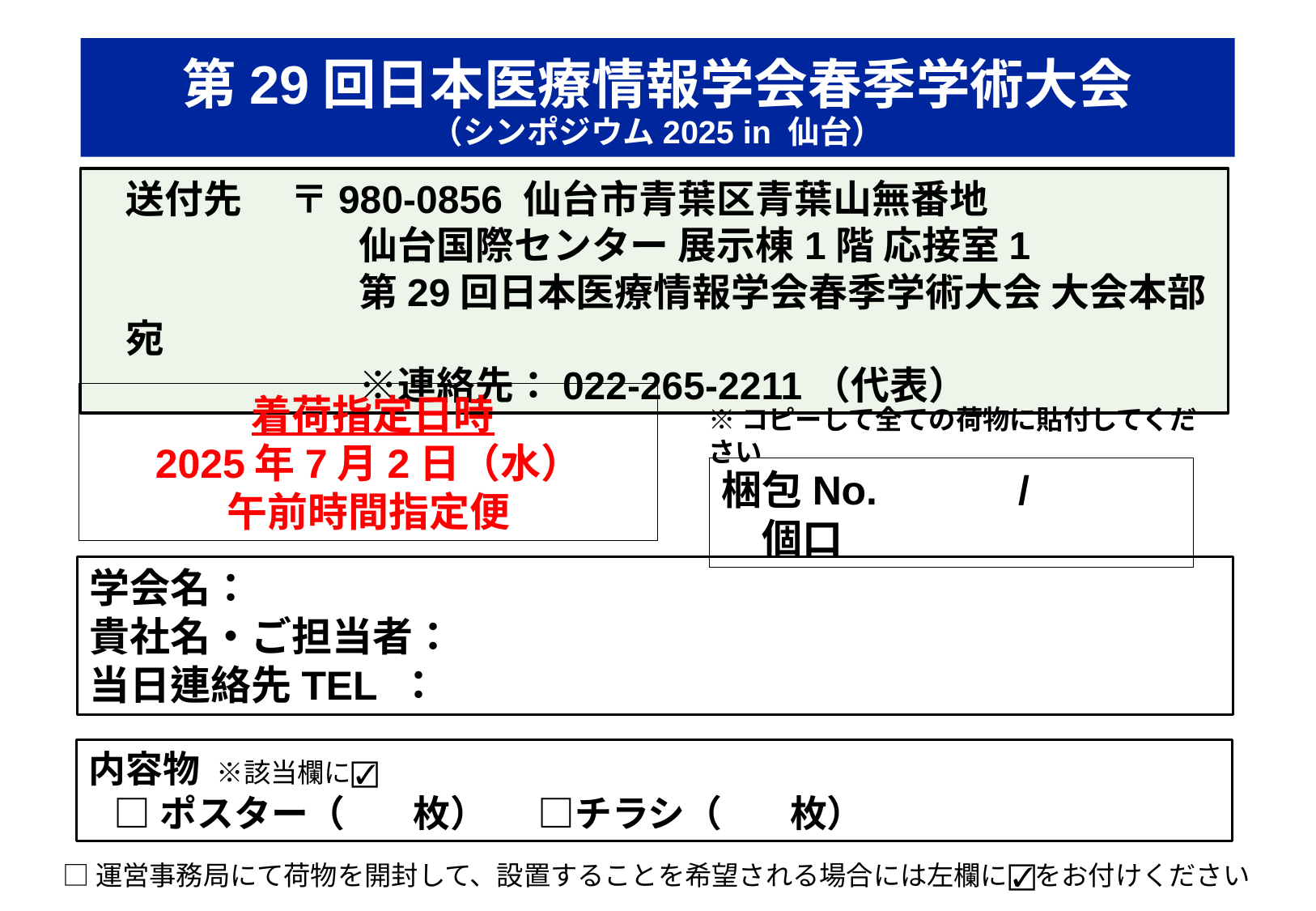

# 第29回日本医療情報学会春季学術大会 （シンポジウム2025 in 仙台）
送付先　 〒980-0856 仙台市青葉区青葉山無番地
　　　　　　仙台国際センター 展示棟1階 応接室1
　　　　　　第29回日本医療情報学会春季学術大会 大会本部 宛
　　　　　　※連絡先：022-265-2211（代表）

 着荷指定日時
2025年7月2日（水）
午前時間指定便
※コピーして全ての荷物に貼付してください
梱包No.　　　/　　　　個口
学会名：
貴社名・ご担当者：
当日連絡先TEL ：
内容物  ※該当欄に☑
   □ポスター（        枚）      □チラシ（        枚）
□運営事務局にて荷物を開封して、設置することを希望される場合には左欄に☑をお付けください